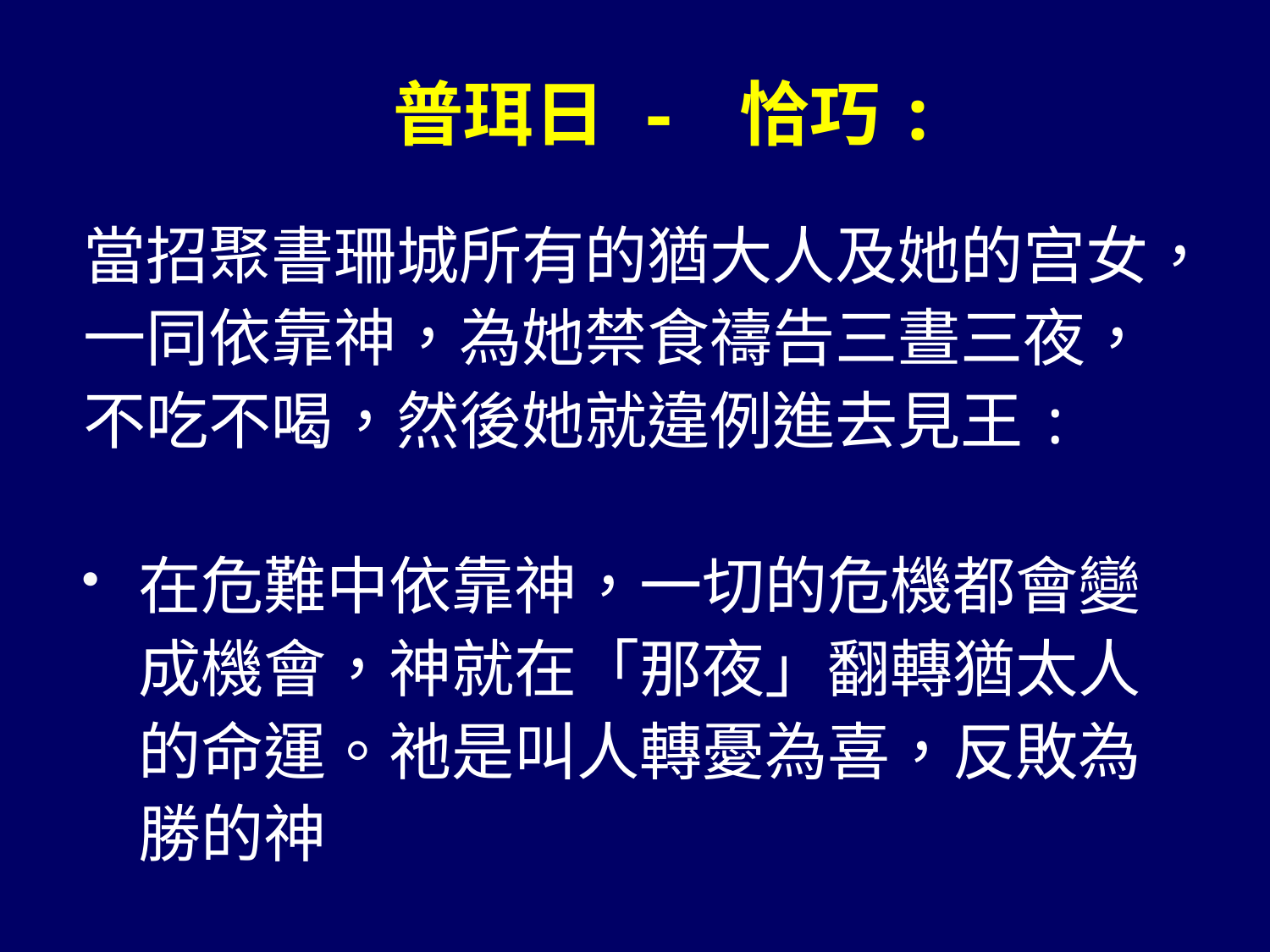

普珥日 - 恰巧:

當招聚書珊城所有的猶大人及她的宫女，一同依靠神，為她禁食禱告三晝三夜，不吃不喝，然後她就違例進去見王:

在危難中依靠神，一切的危機都會變成機會，神就在「那夜」翻轉猶太人的命運。祂是叫人轉憂為喜，反敗為勝的神